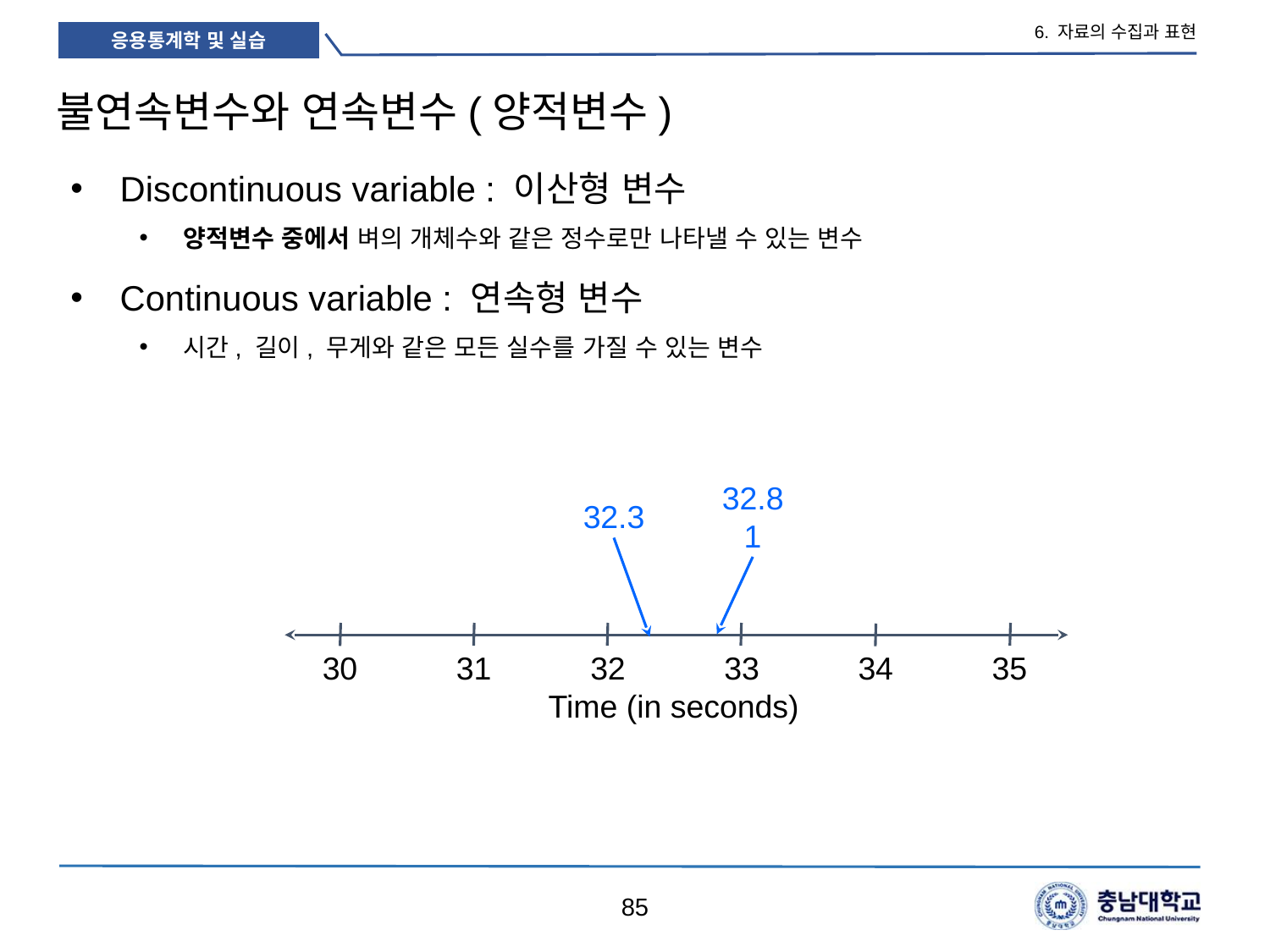

6. 자료의 수집과 표현
# 불연속변수와 연속변수(양적변수)
Discontinuous variable : 이산형 변수
양적변수 중에서 벼의 개체수와 같은 정수로만 나타낼 수 있는 변수
Continuous variable : 연속형 변수
시간, 길이, 무게와 같은 모든 실수를 가질 수 있는 변수
32.3
32.81
30
31
32
33
34
35
Time (in seconds)
85